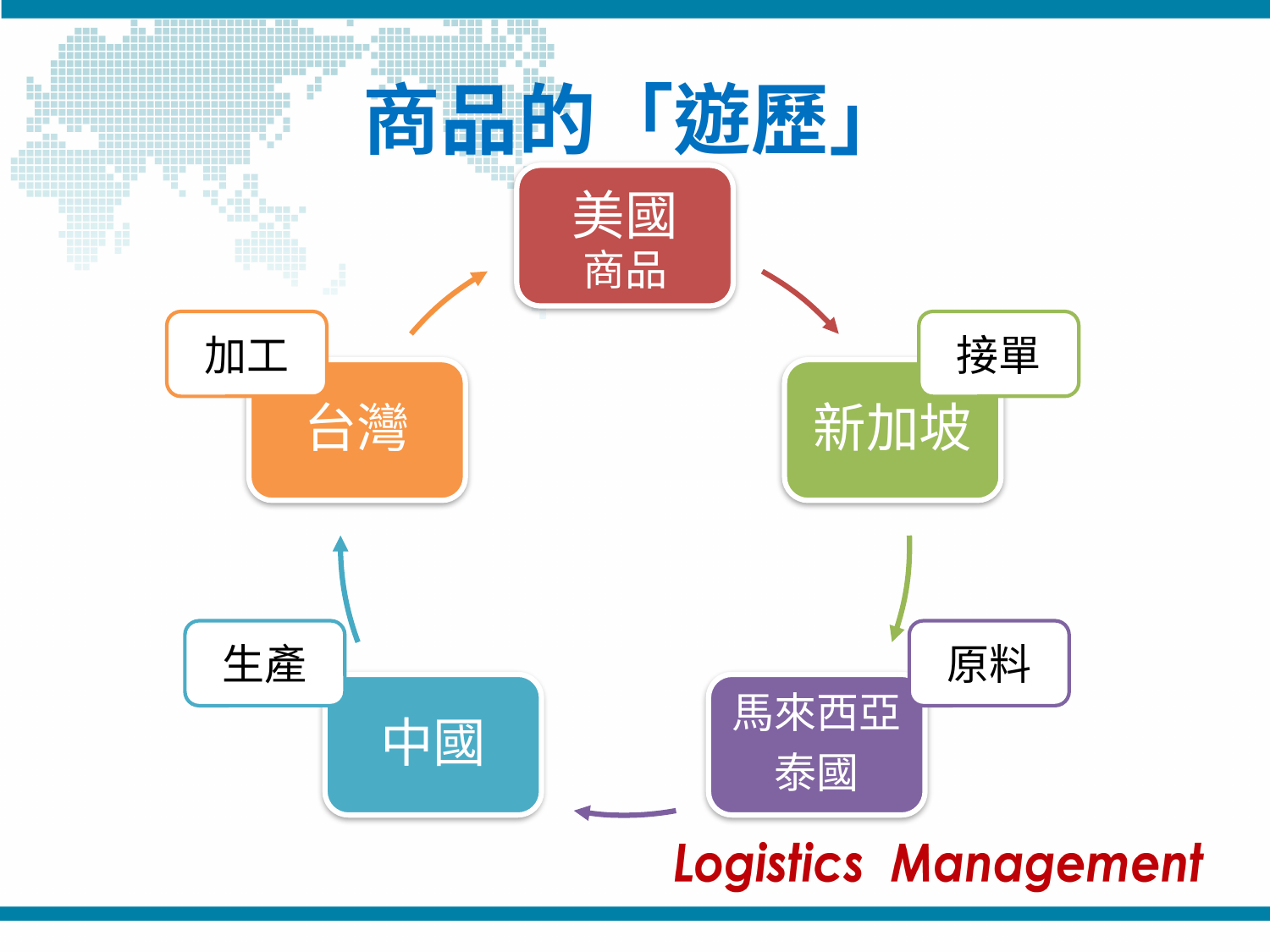

# 商品的「遊歷」
美國

商品

加工
接單
台灣
新加坡
生產
原料
中國
馬來西亞
泰國